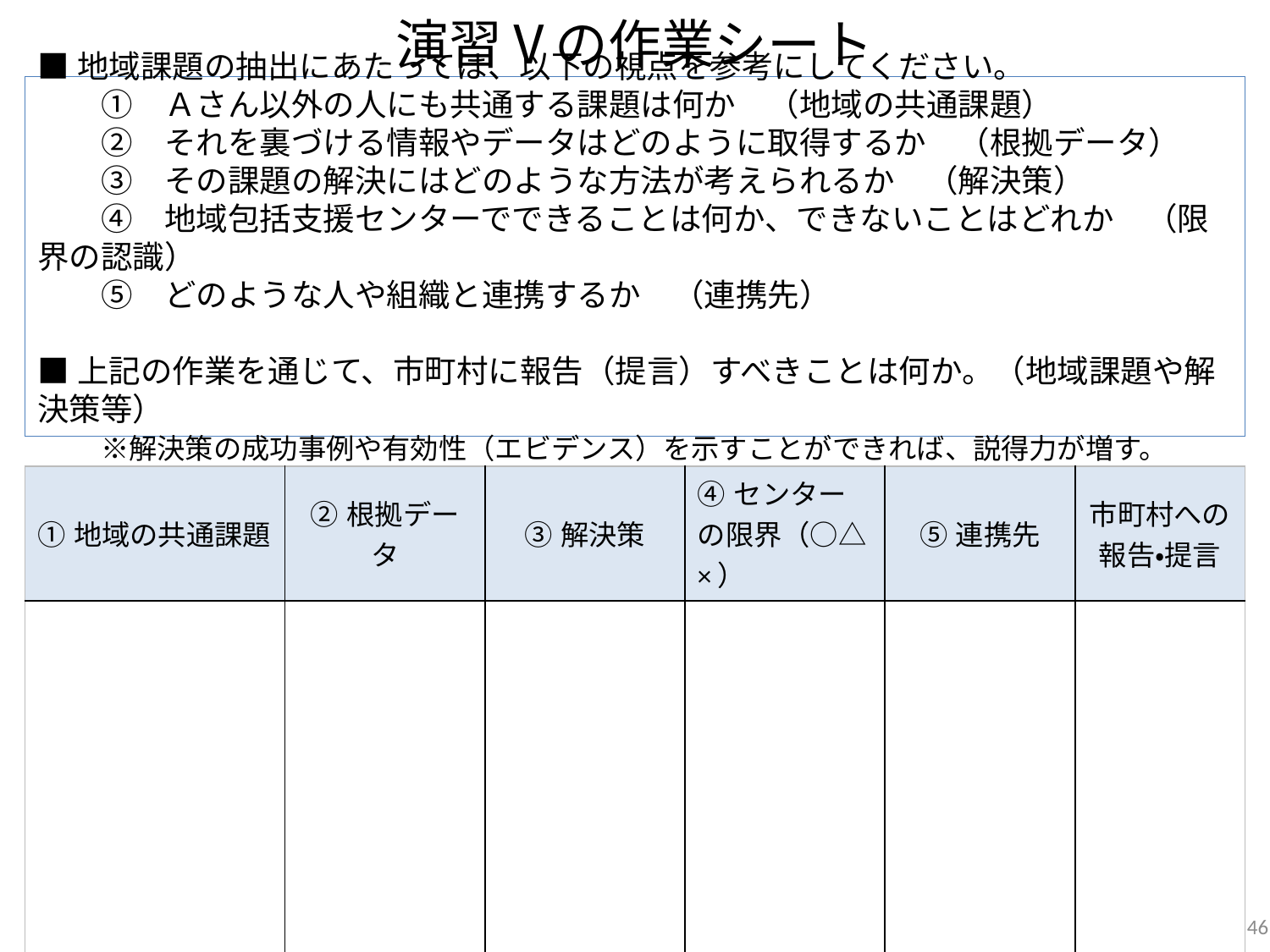

演習Ⅴの作業シート
■地域課題の抽出にあたっては、以下の視点を参考にしてください。
　　①　Ａさん以外の人にも共通する課題は何か　（地域の共通課題）
　　②　それを裏づける情報やデータはどのように取得するか　（根拠データ）
　　③　その課題の解決にはどのような方法が考えられるか　（解決策）
　　④　地域包括支援センターでできることは何か、できないことはどれか　（限界の認識）
　　⑤　どのような人や組織と連携するか　（連携先）

■上記の作業を通じて、市町村に報告（提言）すべきことは何か。（地域課題や解決策等）
　　※解決策の成功事例や有効性（エビデンス）を示すことができれば、説得力が増す。
| ①地域の共通課題 | ②根拠データ | ③解決策 | ④センターの限界（○△×） | ⑤連携先 | 市町村への報告・提言 |
| --- | --- | --- | --- | --- | --- |
|  |  |  |  |  |  |
46